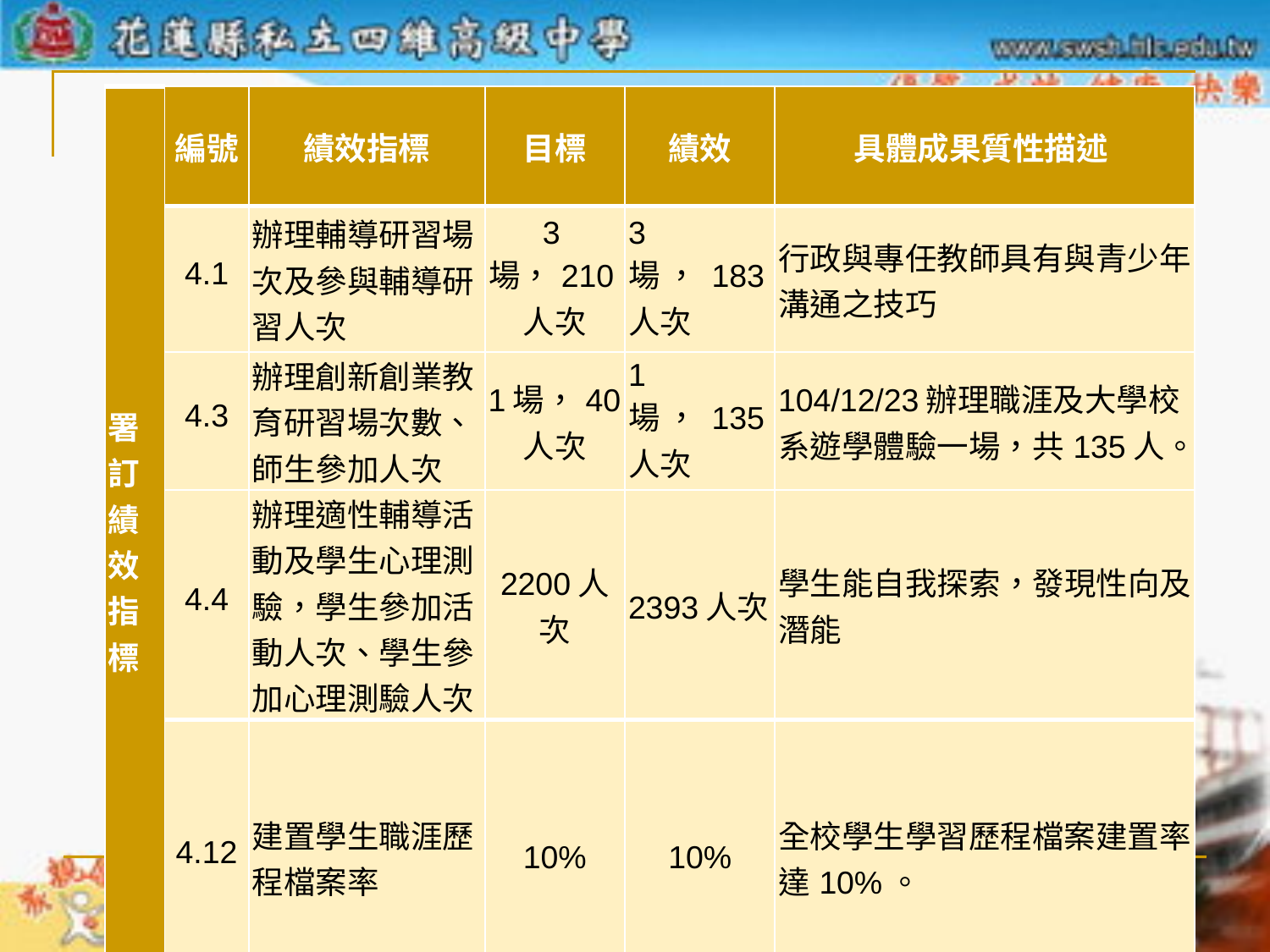

| 署訂績效指標 | 編號 | 績效指標 | 目標 | 績效 | 具體成果質性描述 |
| --- | --- | --- | --- | --- | --- |
|  | 4.1 | 辦理輔導研習場次及參與輔導研習人次 | 3場，210人次 | 3場，183人次 | 行政與專任教師具有與青少年溝通之技巧 |
|  | 4.3 | 辦理創新創業教育研習場次數、師生參加人次 | 1場，40人次 | 1場，135人次 | 104/12/23辦理職涯及大學校系遊學體驗一場，共135人。 |
|  | 4.4 | 辦理適性輔導活動及學生心理測驗，學生參加活動人次、學生參加心理測驗人次 | 2200人次 | 2393人次 | 學生能自我探索，發現性向及潛能 |
|  | 4.12 | 建置學生職涯歷程檔案率 | 10% | 10% | 全校學生學習歷程檔案建置率達10%。 |
P45